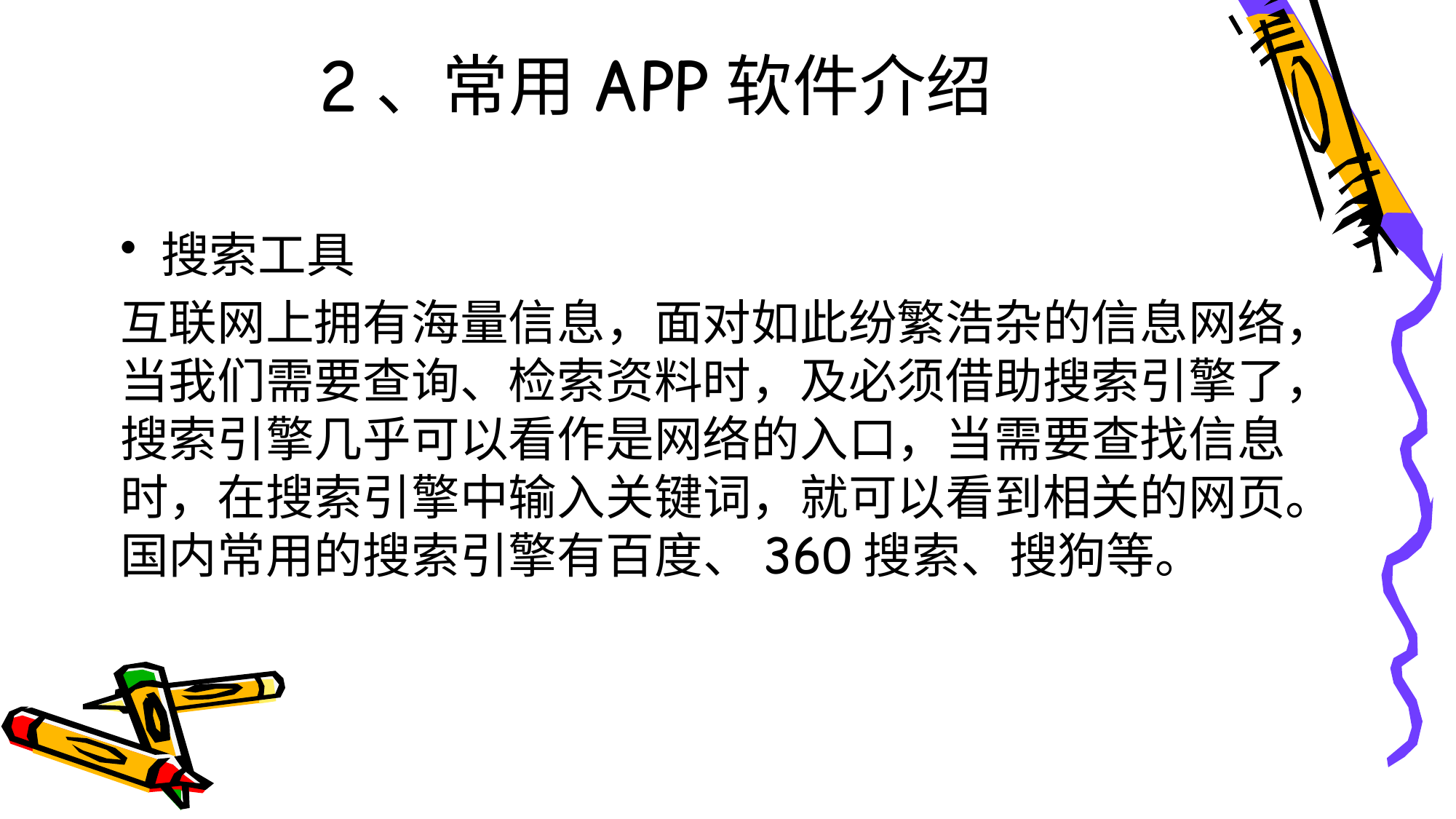

# 2、常用APP软件介绍
搜索工具
互联网上拥有海量信息，面对如此纷繁浩杂的信息网络，当我们需要查询、检索资料时，及必须借助搜索引擎了，搜索引擎几乎可以看作是网络的入口，当需要查找信息时，在搜索引擎中输入关键词，就可以看到相关的网页。国内常用的搜索引擎有百度、360搜索、搜狗等。